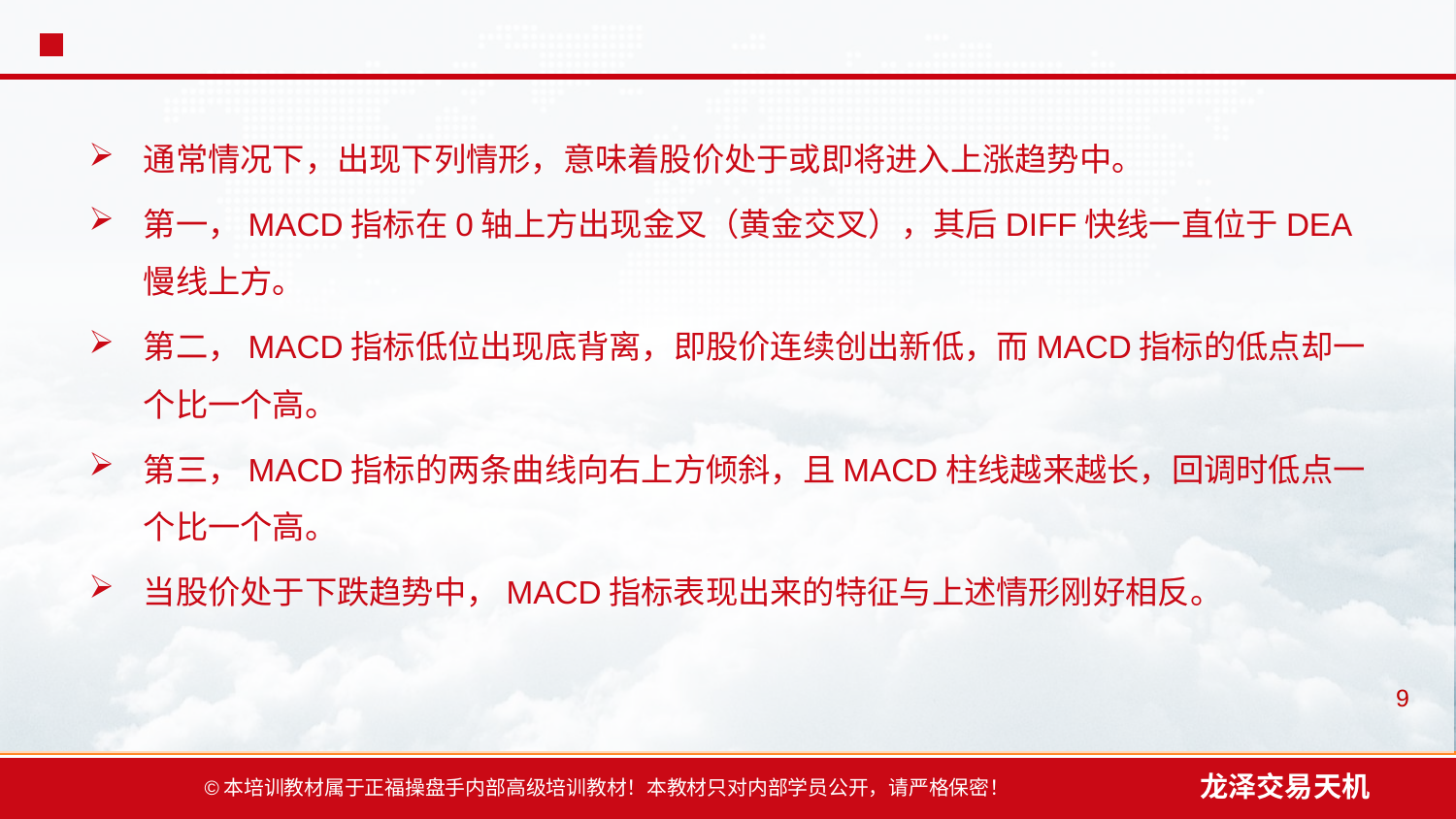

#
通常情况下，出现下列情形，意味着股价处于或即将进入上涨趋势中。
第一，MACD指标在0轴上方出现金叉（黄金交叉），其后DIFF快线一直位于DEA慢线上方。
第二，MACD指标低位出现底背离，即股价连续创出新低，而MACD指标的低点却一个比一个高。
第三，MACD指标的两条曲线向右上方倾斜，且MACD柱线越来越长，回调时低点一个比一个高。
当股价处于下跌趋势中，MACD指标表现出来的特征与上述情形刚好相反。